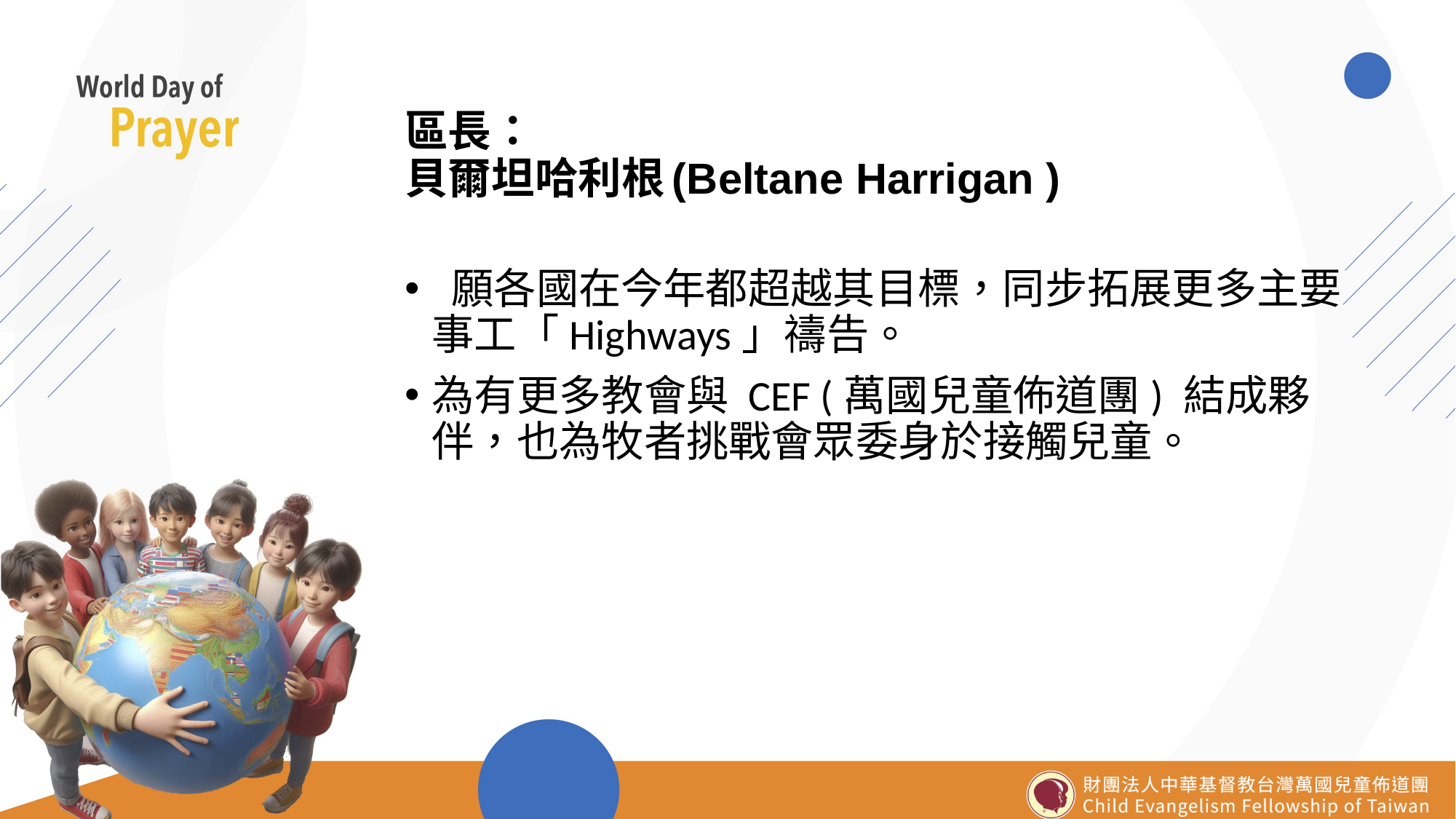

# 區長： 貝爾坦哈利根(Beltane Harrigan )
 願各國在今年都超越其目標，同步拓展更多主要事工「Highways」禱告。
為有更多教會與 CEF (萬國兒童佈道團) 結成夥伴，也為牧者挑戰會眾委身於接觸兒童。